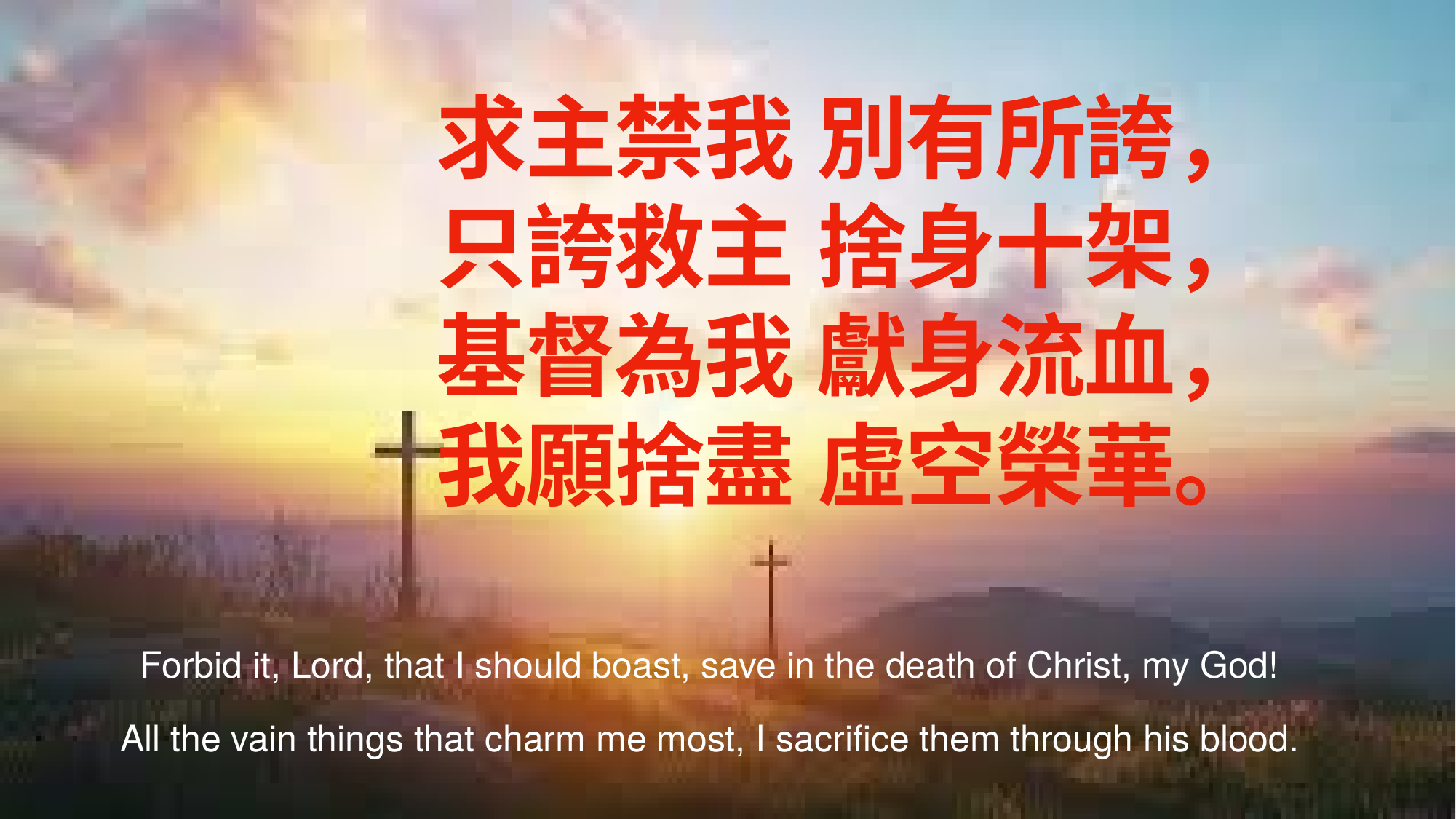

# 求主禁我 別有所誇， 只誇救主 捨身十架， 基督為我 獻身流血， 我願捨盡 虛空榮華。
Forbid it, Lord, that I should boast, save in the death of Christ, my God!
All the vain things that charm me most, I sacrifice them through his blood.